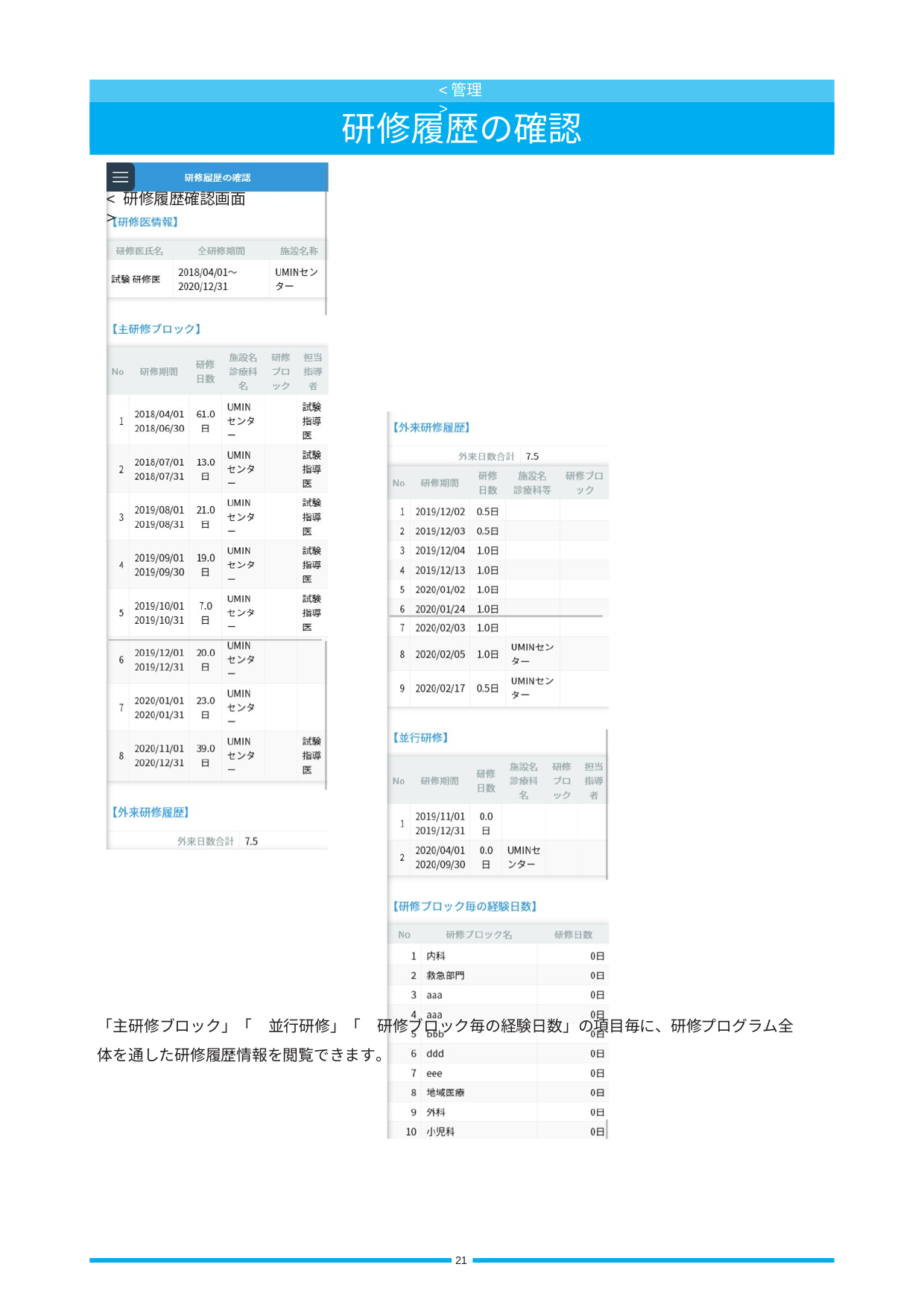

<管理>

研修履歴の確認

< 研修履歴確認画面>

「主研修ブロック」「　並行研修」「　研修ブロック毎の経験日数」の項目毎に、研修プログラム全
体を通した研修履歴情報を閲覧できます。
21